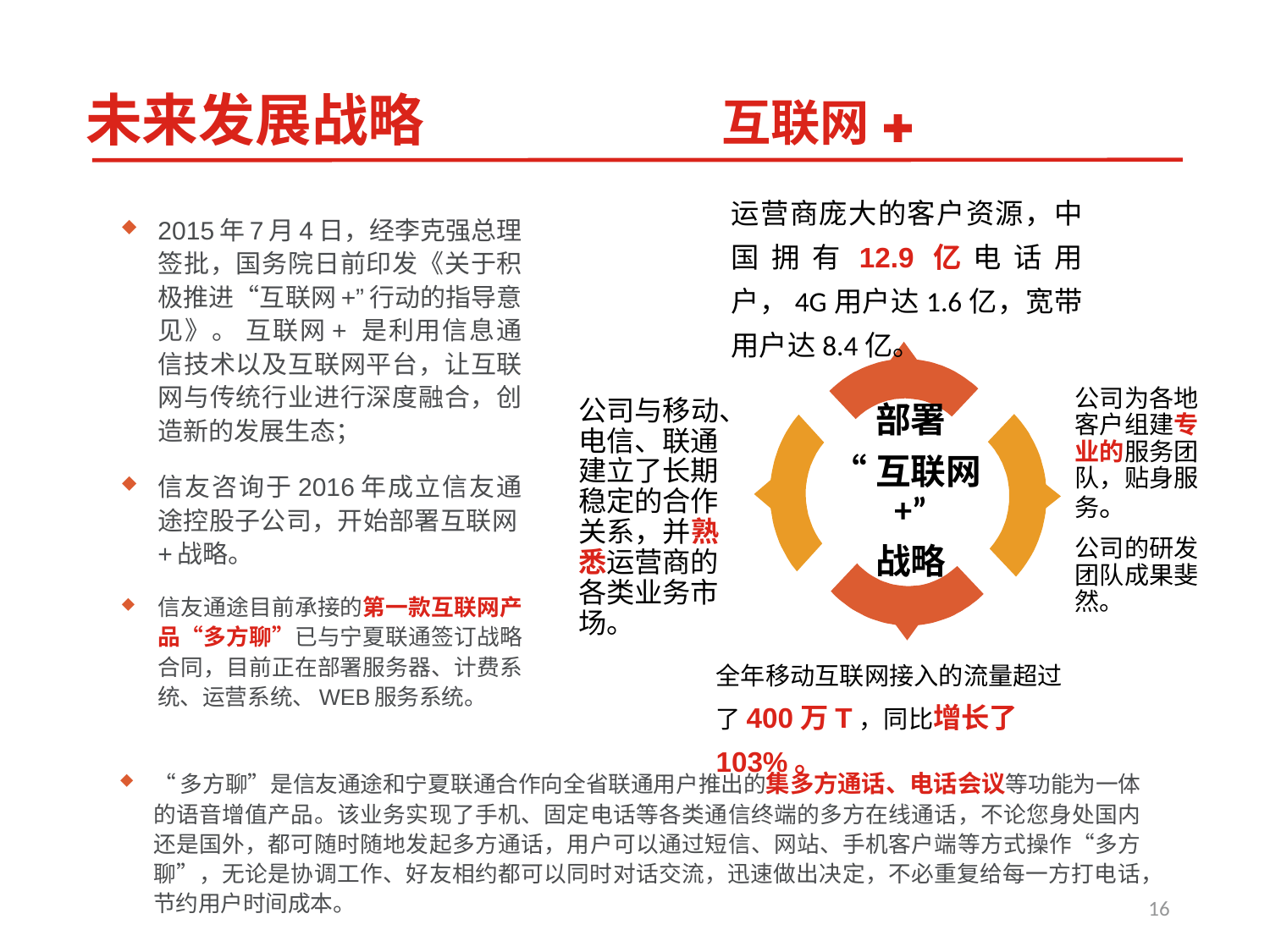

# 未来发展战略                       互联网+
运营商庞大的客户资源，中国拥有12.9亿电话用户，4G用户达1.6亿，宽带用户达8.4亿。

公司为各地客户组建专业的服务团队，贴身服务。
公司的研发团队成果斐然。

部署
“互联网+”
战略
公司与移动、电信、联通建立了长期稳定的合作关系，并熟悉运营商的各类业务市场。

全年移动互联网接入的流量超过了400万T，同比增长了103%。
2015年7月4日，经李克强总理签批，国务院日前印发《关于积极推进“互联网+”行动的指导意见》。 互联网+ 是利用信息通信技术以及互联网平台，让互联网与传统行业进行深度融合，创造新的发展生态；
信友咨询于2016年成立信友通途控股子公司，开始部署互联网+战略。
信友通途目前承接的第一款互联网产品“多方聊”已与宁夏联通签订战略合同，目前正在部署服务器、计费系统、运营系统、WEB服务系统。
“多方聊”是信友通途和宁夏联通合作向全省联通用户推出的集多方通话、电话会议等功能为一体的语音增值产品。该业务实现了手机、固定电话等各类通信终端的多方在线通话，不论您身处国内还是国外，都可随时随地发起多方通话，用户可以通过短信、网站、手机客户端等方式操作“多方聊”，无论是协调工作、好友相约都可以同时对话交流，迅速做出决定，不必重复给每一方打电话，节约用户时间成本。
16